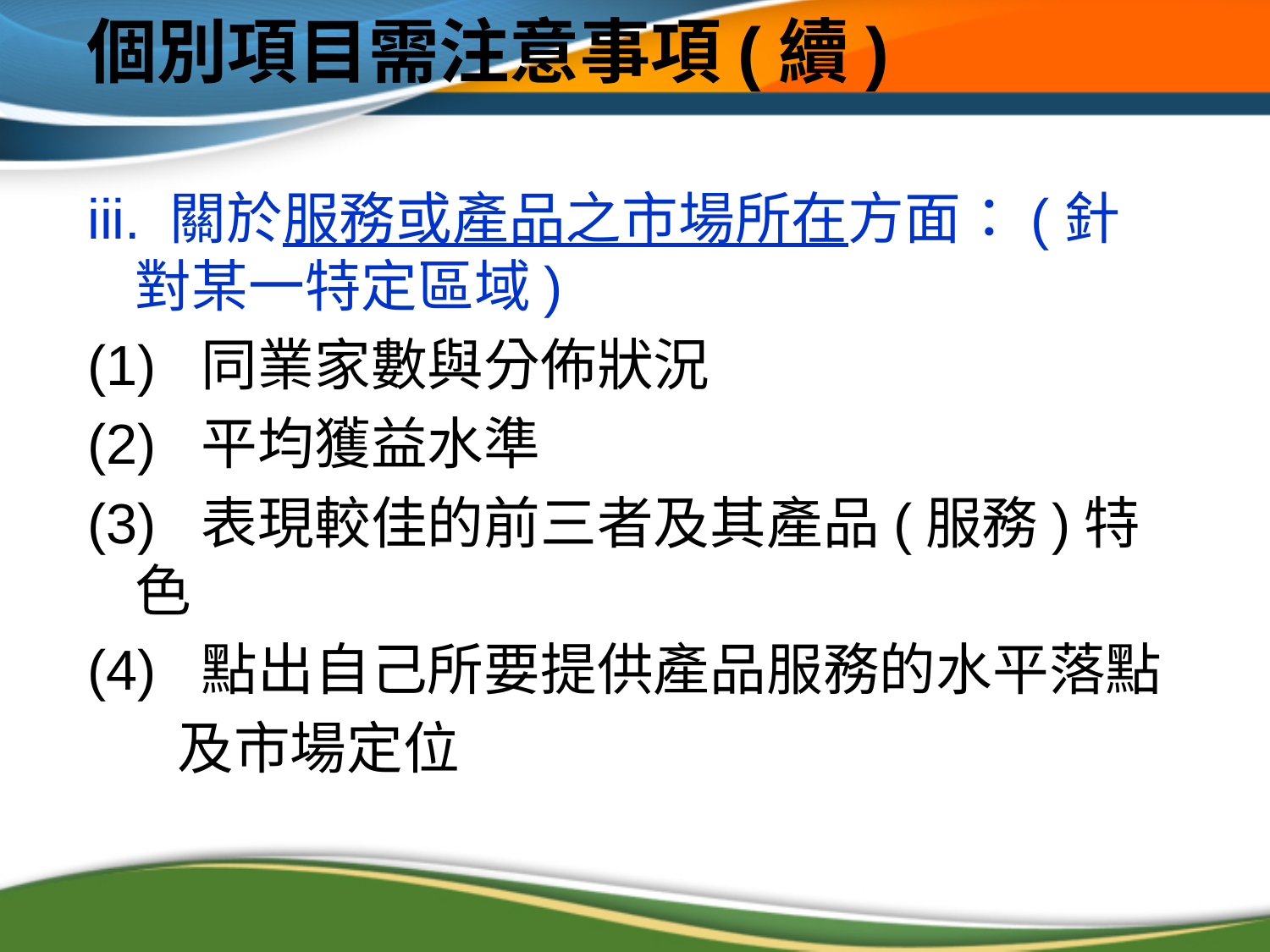

# 個別項目需注意事項(續)
iii. 關於服務或產品之市場所在方面：(針對某一特定區域)
(1)  同業家數與分佈狀況
(2)  平均獲益水準
(3)  表現較佳的前三者及其產品(服務)特色
(4)  點出自己所要提供產品服務的水平落點
      及市場定位